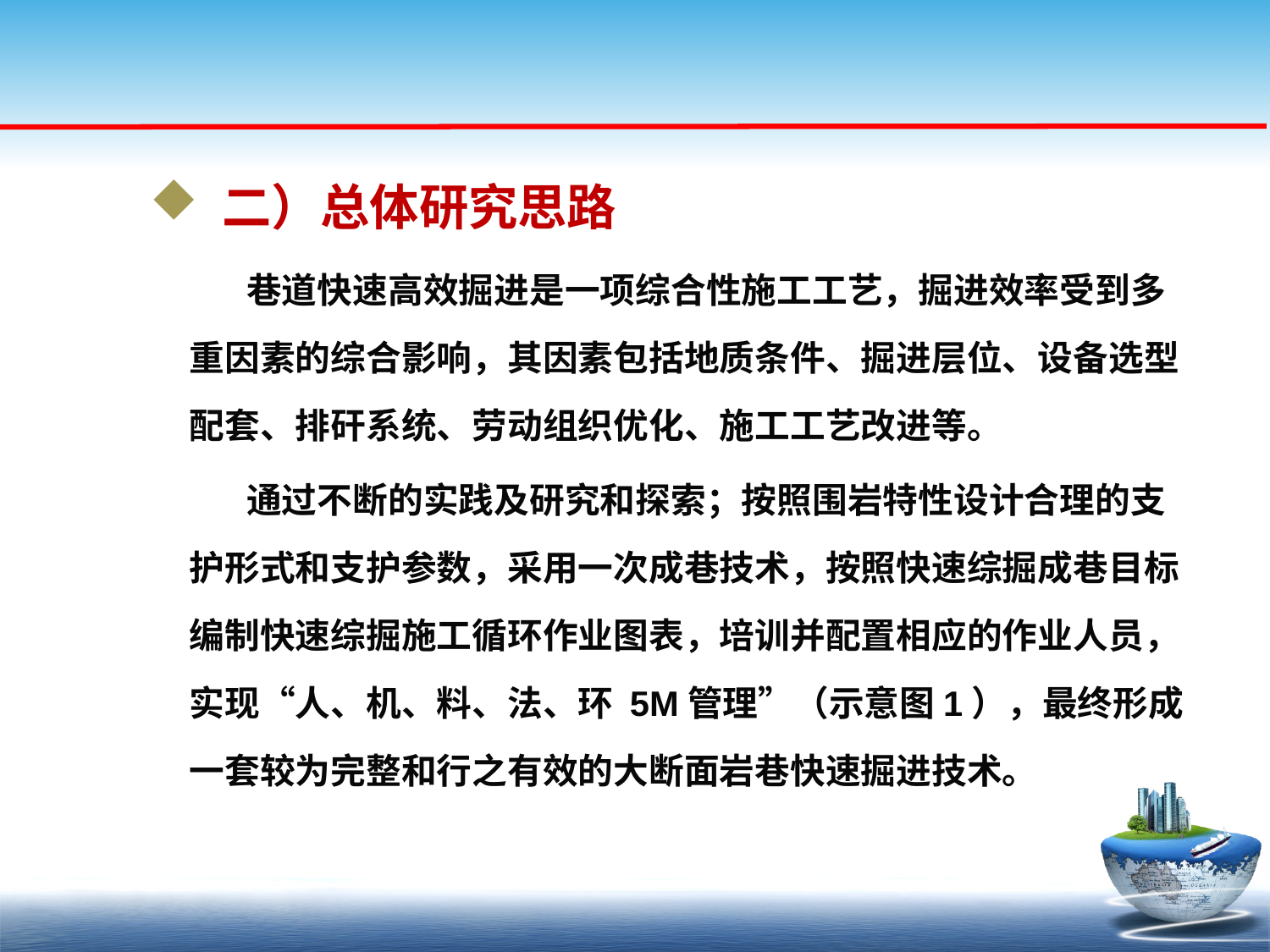

二）总体研究思路
           巷道快速高效掘进是一项综合性施工工艺，掘进效率受到多重因素的综合影响，其因素包括地质条件、掘进层位、设备选型配套、排矸系统、劳动组织优化、施工工艺改进等。
           通过不断的实践及研究和探索；按照围岩特性设计合理的支护形式和支护参数，采用一次成巷技术，按照快速综掘成巷目标编制快速综掘施工循环作业图表，培训并配置相应的作业人员，实现“人、机、料、法、环 5M管理”（示意图1），最终形成一套较为完整和行之有效的大断面岩巷快速掘进技术。